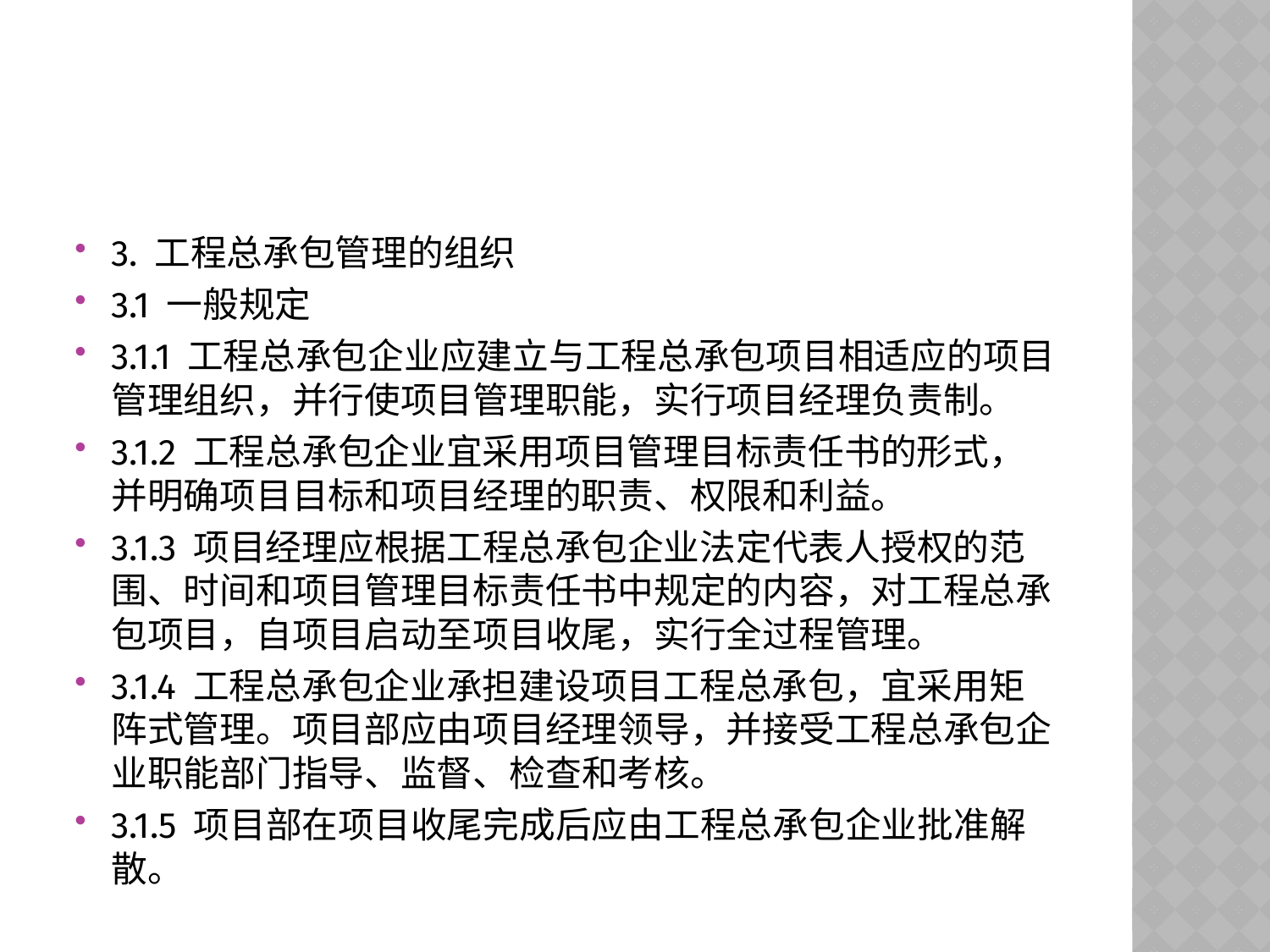

#
3. 工程总承包管理的组织
3.1 一般规定
3.1.1 工程总承包企业应建立与工程总承包项目相适应的项目管理组织，并行使项目管理职能，实行项目经理负责制。
3.1.2 工程总承包企业宜采用项目管理目标责任书的形式，并明确项目目标和项目经理的职责、权限和利益。
3.1.3 项目经理应根据工程总承包企业法定代表人授权的范围、时间和项目管理目标责任书中规定的内容，对工程总承包项目，自项目启动至项目收尾，实行全过程管理。
3.1.4 工程总承包企业承担建设项目工程总承包，宜采用矩阵式管理。项目部应由项目经理领导，并接受工程总承包企业职能部门指导、监督、检查和考核。
3.1.5 项目部在项目收尾完成后应由工程总承包企业批准解散。